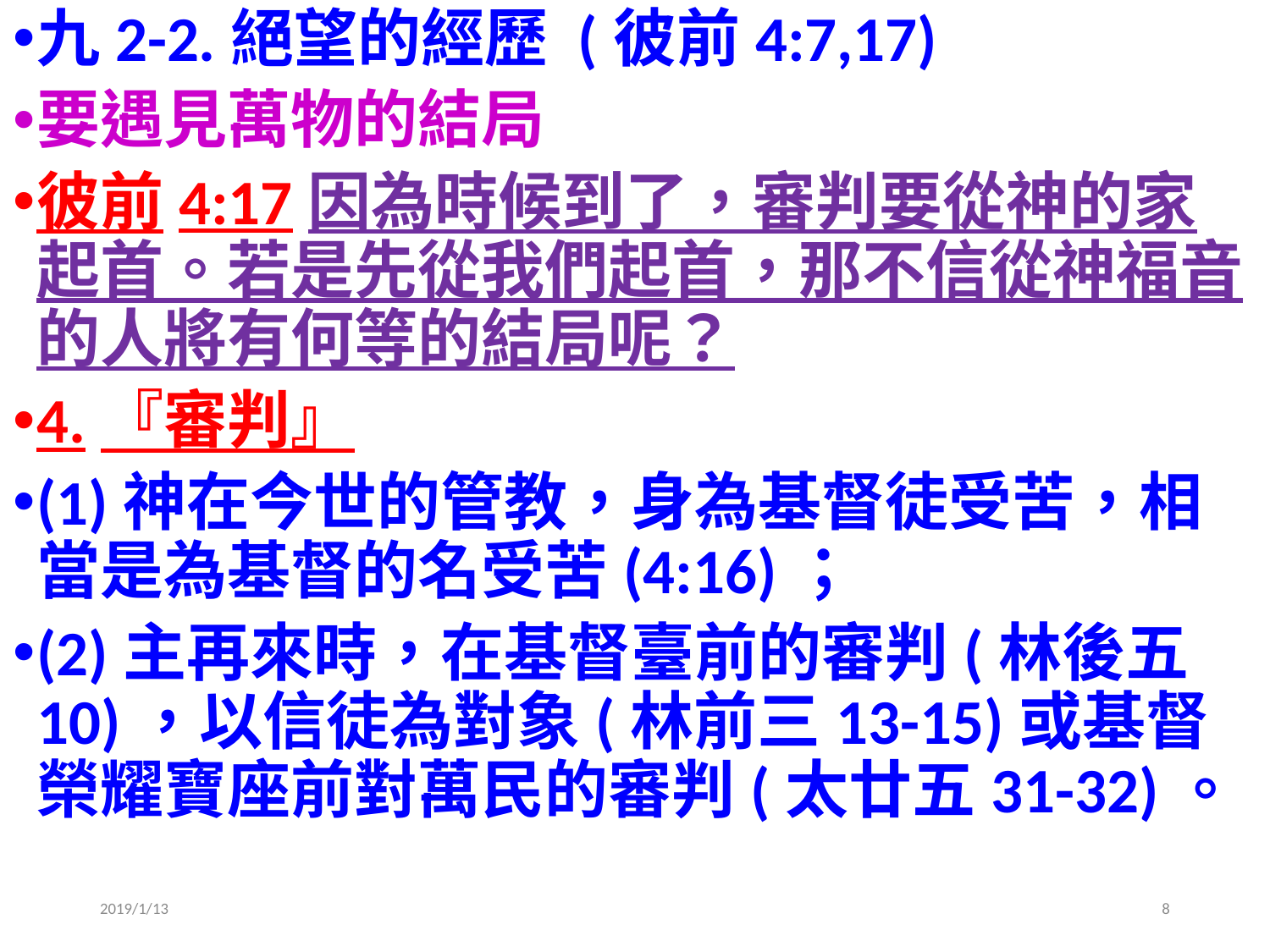

九2-2.絕望的經歷 (彼前4:7,17)
要遇見萬物的結局
彼前4:17因為時候到了，審判要從神的家起首。若是先從我們起首，那不信從神福音的人將有何等的結局呢？
4.『審判』
(1)神在今世的管教，身為基督徒受苦，相當是為基督的名受苦(4:16)；
(2)主再來時，在基督臺前的審判(林後五10)，以信徒為對象(林前三13-15)或基督榮耀寶座前對萬民的審判(太廿五31-32)。

2019/1/13
8